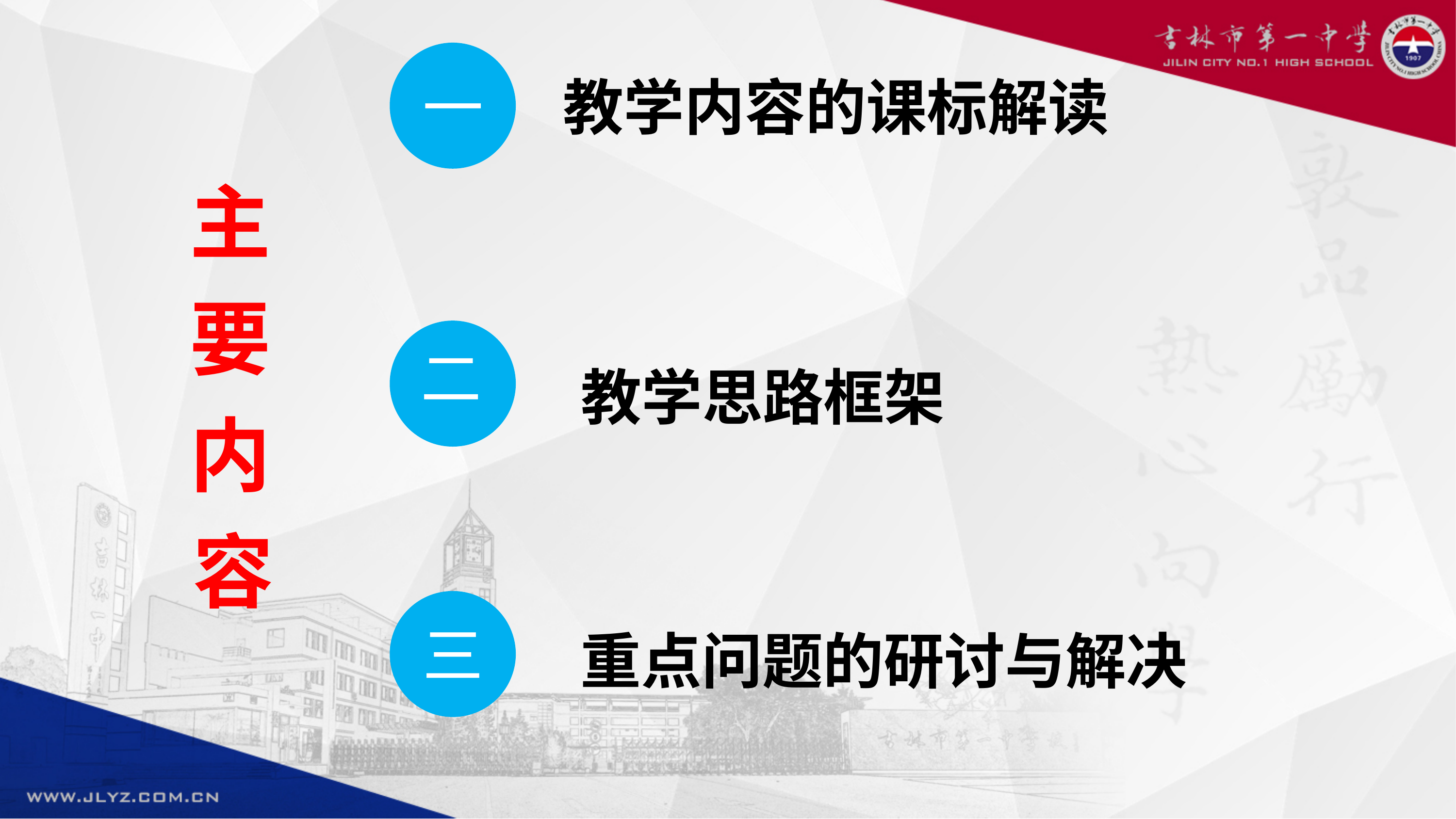

一
教学内容的课标解读
主要内容

二
教学思路框架

三
重点问题的研讨与解决